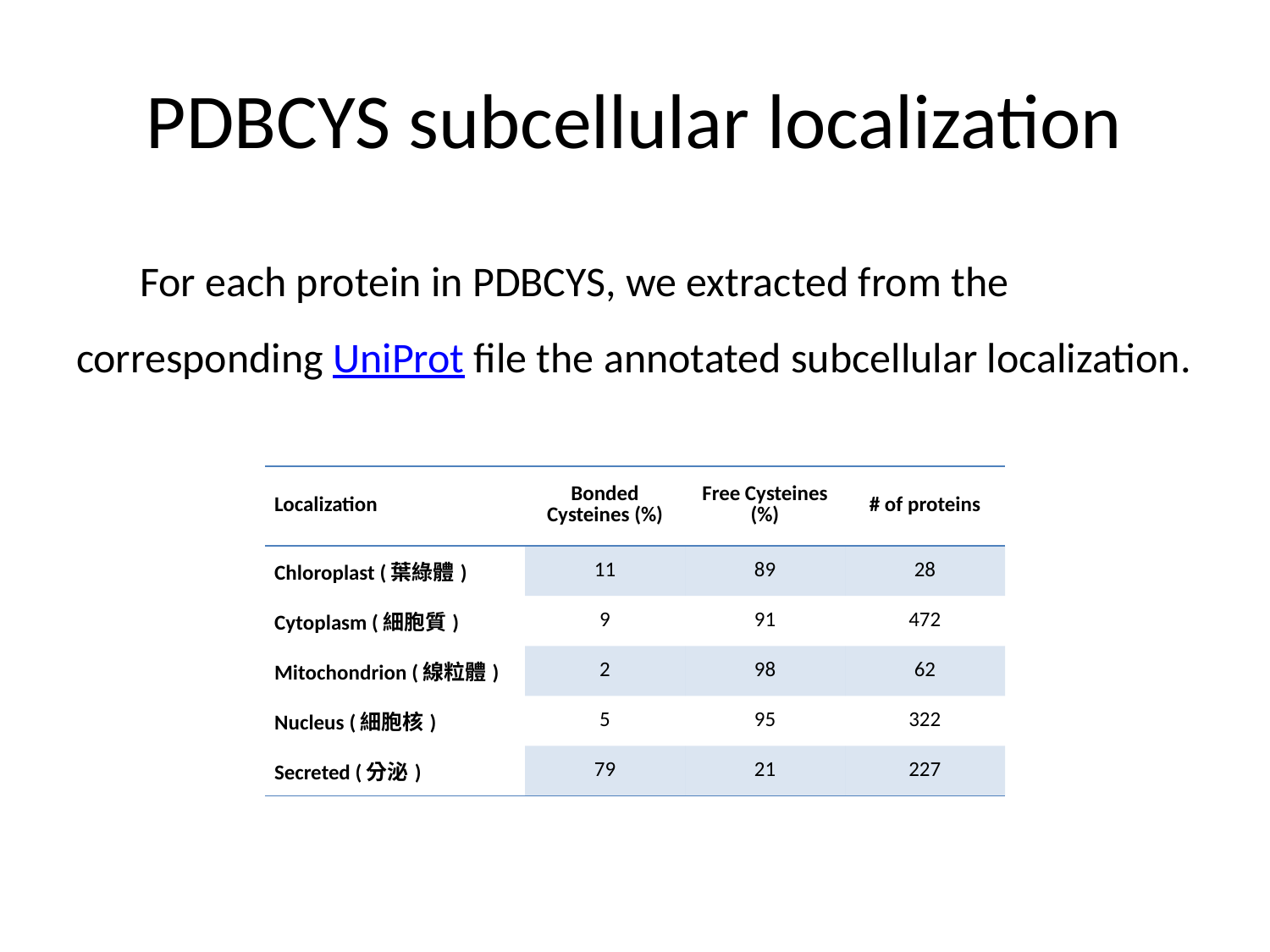

# PDBCYS subcellular localization
For each protein in PDBCYS, we extracted from the corresponding UniProt file the annotated subcellular localization.
| Localization | Bonded Cysteines (%) | Free Cysteines (%) | # of proteins |
| --- | --- | --- | --- |
| Chloroplast (葉綠體) | 11 | 89 | 28 |
| Cytoplasm (細胞質) | 9 | 91 | 472 |
| Mitochondrion (線粒體) | 2 | 98 | 62 |
| Nucleus (細胞核) | 5 | 95 | 322 |
| Secreted (分泌) | 79 | 21 | 227 |